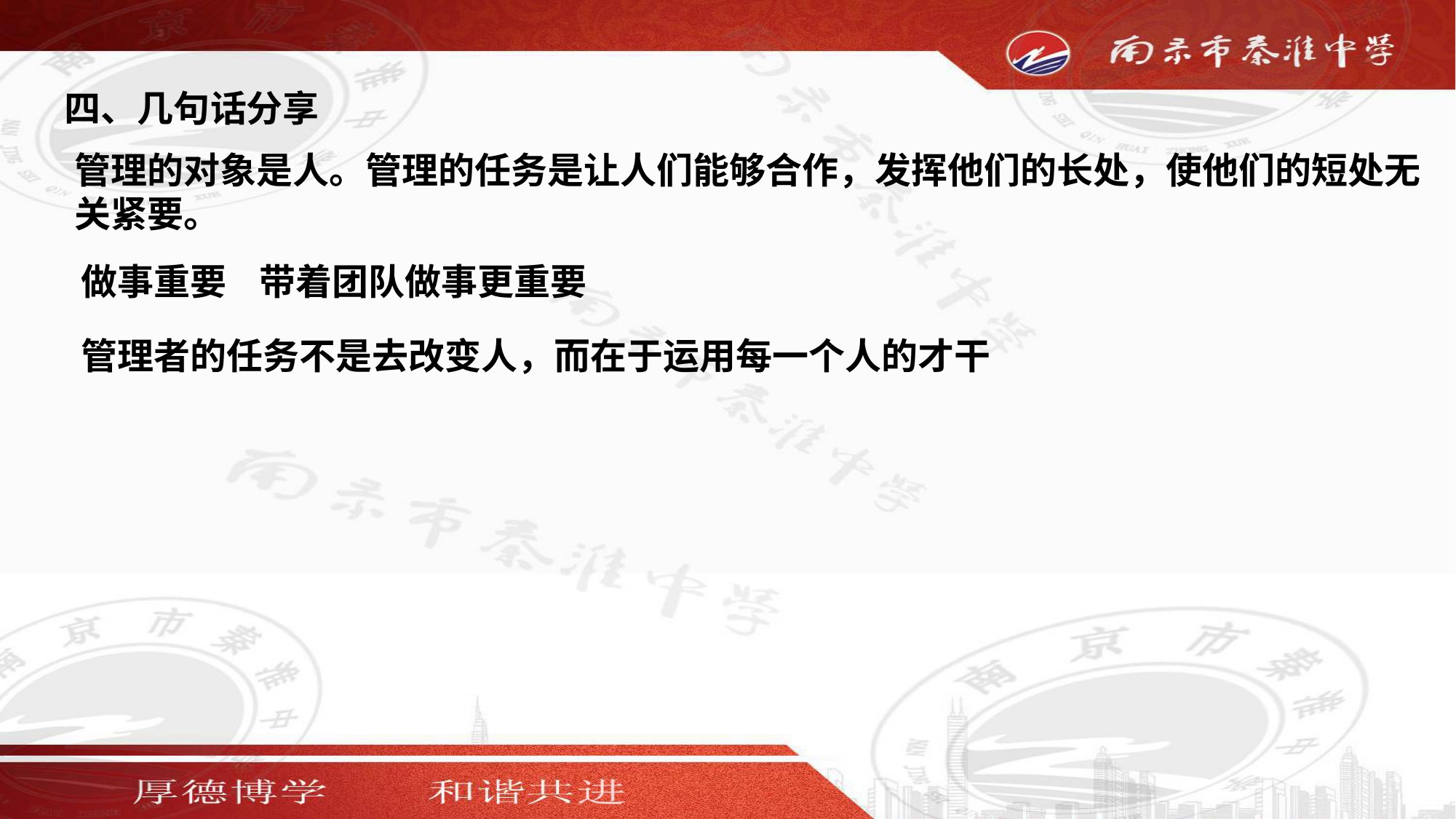

四、几句话分享
管理的对象是人。管理的任务是让人们能够合作，发挥他们的长处，使他们的短处无关紧要。
做事重要    带着团队做事更重要
管理者的任务不是去改变人，而在于运用每一个人的才干